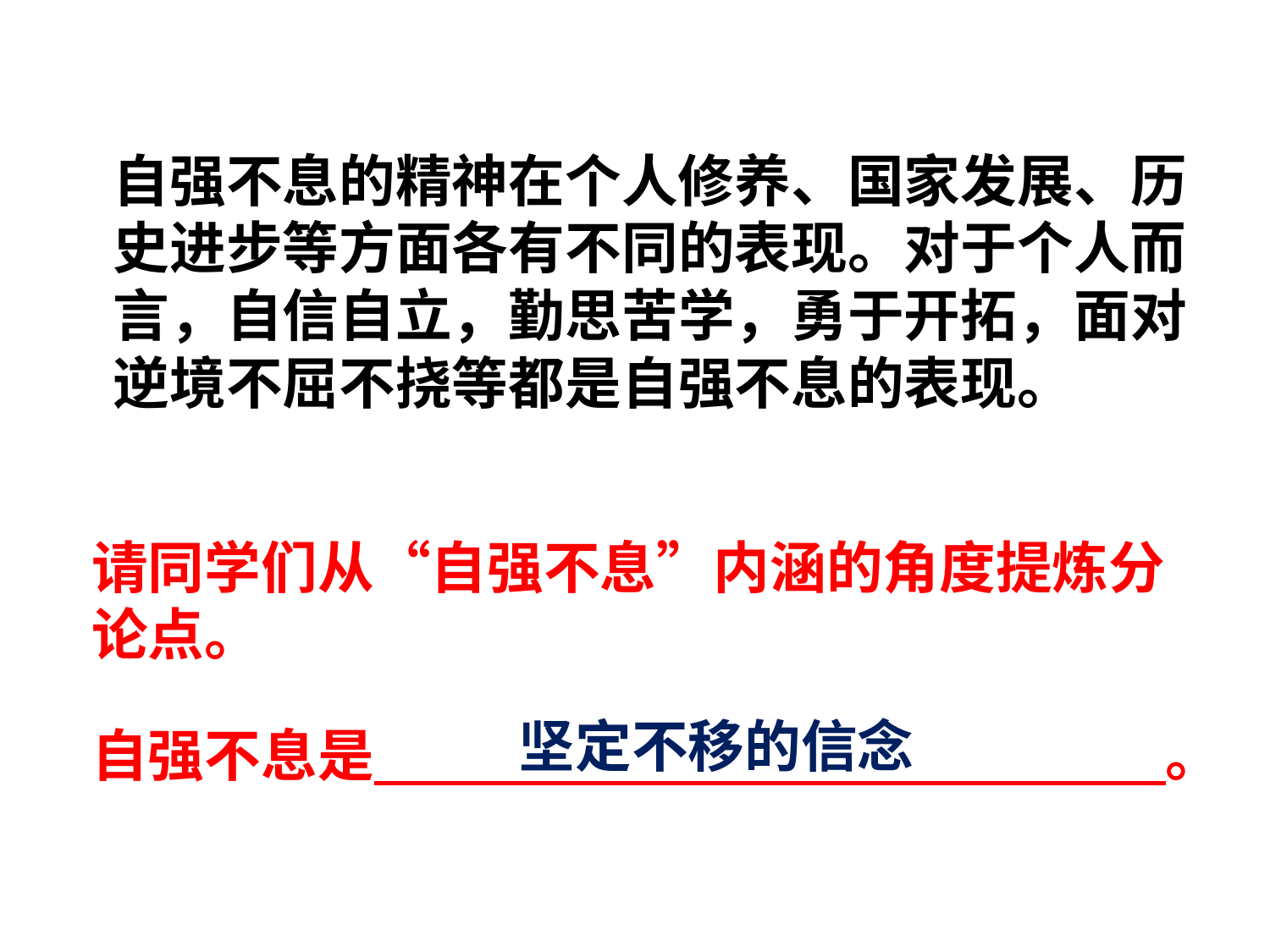

自强不息的精神在个人修养、国家发展、历史进步等方面各有不同的表现。对于个人而言，自信自立，勤思苦学，勇于开拓，面对逆境不屈不挠等都是自强不息的表现。
请同学们从“自强不息”内涵的角度提炼分论点。
坚定不移的信念
自强不息是　　　　　　　　　　　　　　。